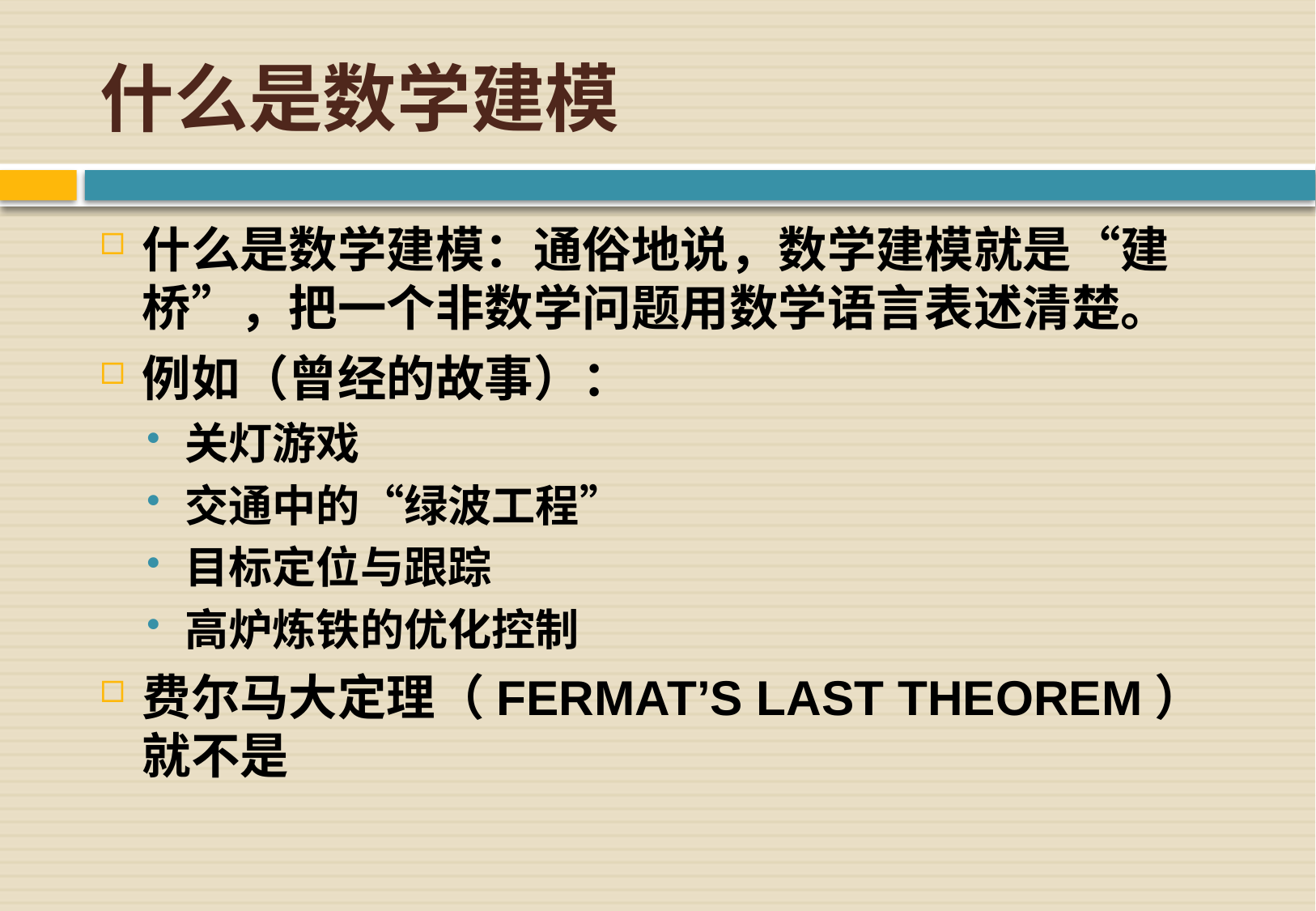

# 什么是数学建模
什么是数学建模：通俗地说，数学建模就是“建桥”，把一个非数学问题用数学语言表述清楚。
例如（曾经的故事）：
关灯游戏
交通中的“绿波工程”
目标定位与跟踪
高炉炼铁的优化控制
费尔马大定理（FERMAT’S LAST THEOREM）就不是